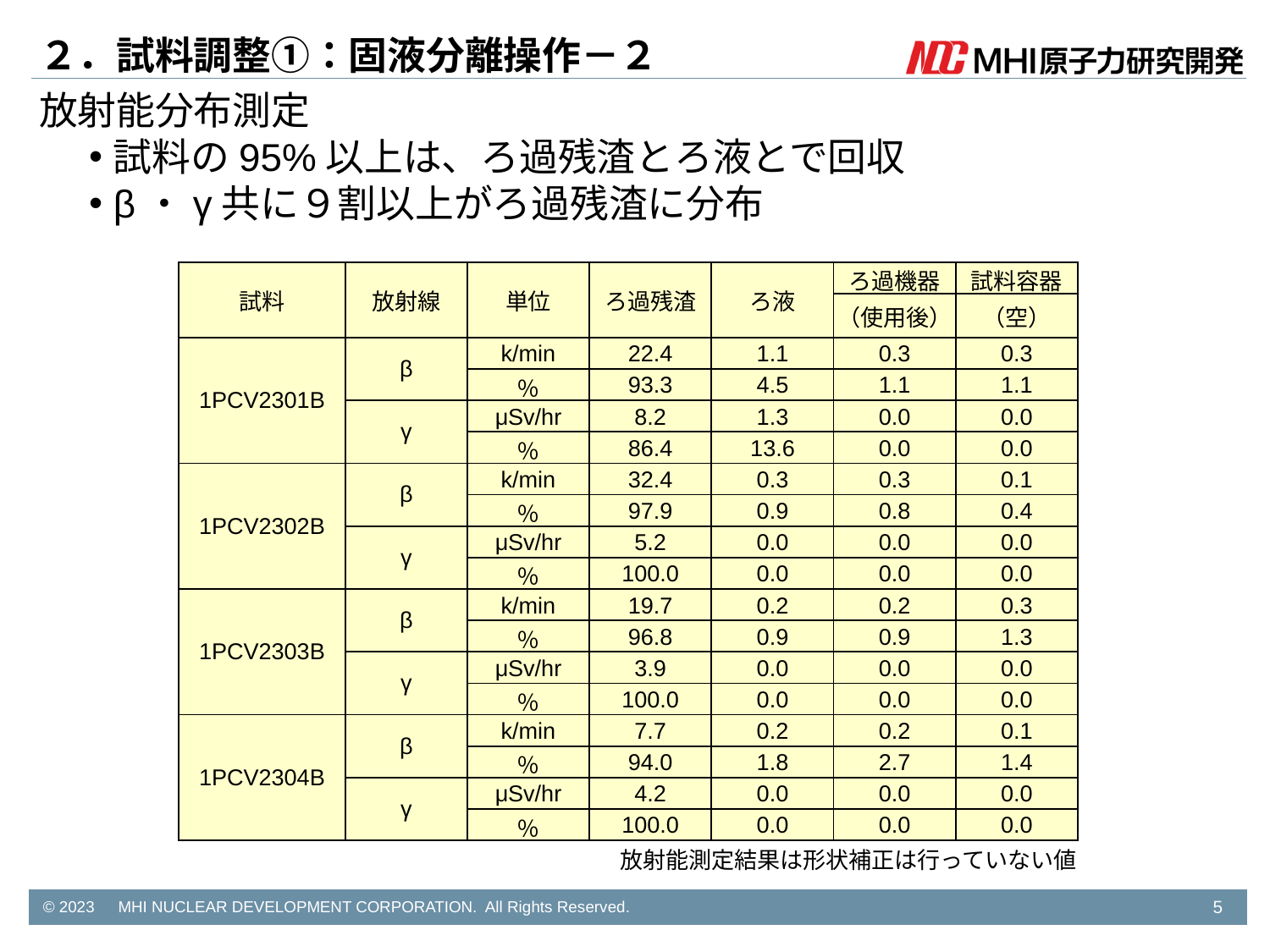

# ２．試料調整①：固液分離操作－２
放射能分布測定
試料の95%以上は、ろ過残渣とろ液とで回収
β・γ共に９割以上がろ過残渣に分布
| 試料 | 放射線 | 単位 | ろ過残渣 | ろ液 | ろ過機器 | 試料容器 |
| --- | --- | --- | --- | --- | --- | --- |
|  |  |  |  |  | （使用後） | （空） |
| 1PCV2301B | β | k/min | 22.4 | 1.1 | 0.3 | 0.3 |
|  |  | ％ | 93.3 | 4.5 | 1.1 | 1.1 |
|  | γ | μSv/hr | 8.2 | 1.3 | 0.0 | 0.0 |
|  |  | ％ | 86.4 | 13.6 | 0.0 | 0.0 |
| 1PCV2302B | β | k/min | 32.4 | 0.3 | 0.3 | 0.1 |
|  |  | ％ | 97.9 | 0.9 | 0.8 | 0.4 |
|  | γ | μSv/hr | 5.2 | 0.0 | 0.0 | 0.0 |
|  |  | ％ | 100.0 | 0.0 | 0.0 | 0.0 |
| 1PCV2303B | β | k/min | 19.7 | 0.2 | 0.2 | 0.3 |
|  |  | ％ | 96.8 | 0.9 | 0.9 | 1.3 |
|  | γ | μSv/hr | 3.9 | 0.0 | 0.0 | 0.0 |
|  |  | ％ | 100.0 | 0.0 | 0.0 | 0.0 |
| 1PCV2304B | β | k/min | 7.7 | 0.2 | 0.2 | 0.1 |
|  |  | ％ | 94.0 | 1.8 | 2.7 | 1.4 |
|  | γ | μSv/hr | 4.2 | 0.0 | 0.0 | 0.0 |
|  |  | ％ | 100.0 | 0.0 | 0.0 | 0.0 |
| 放射能測定結果は形状補正は行っていない値 |  |  |  |  |  |  |